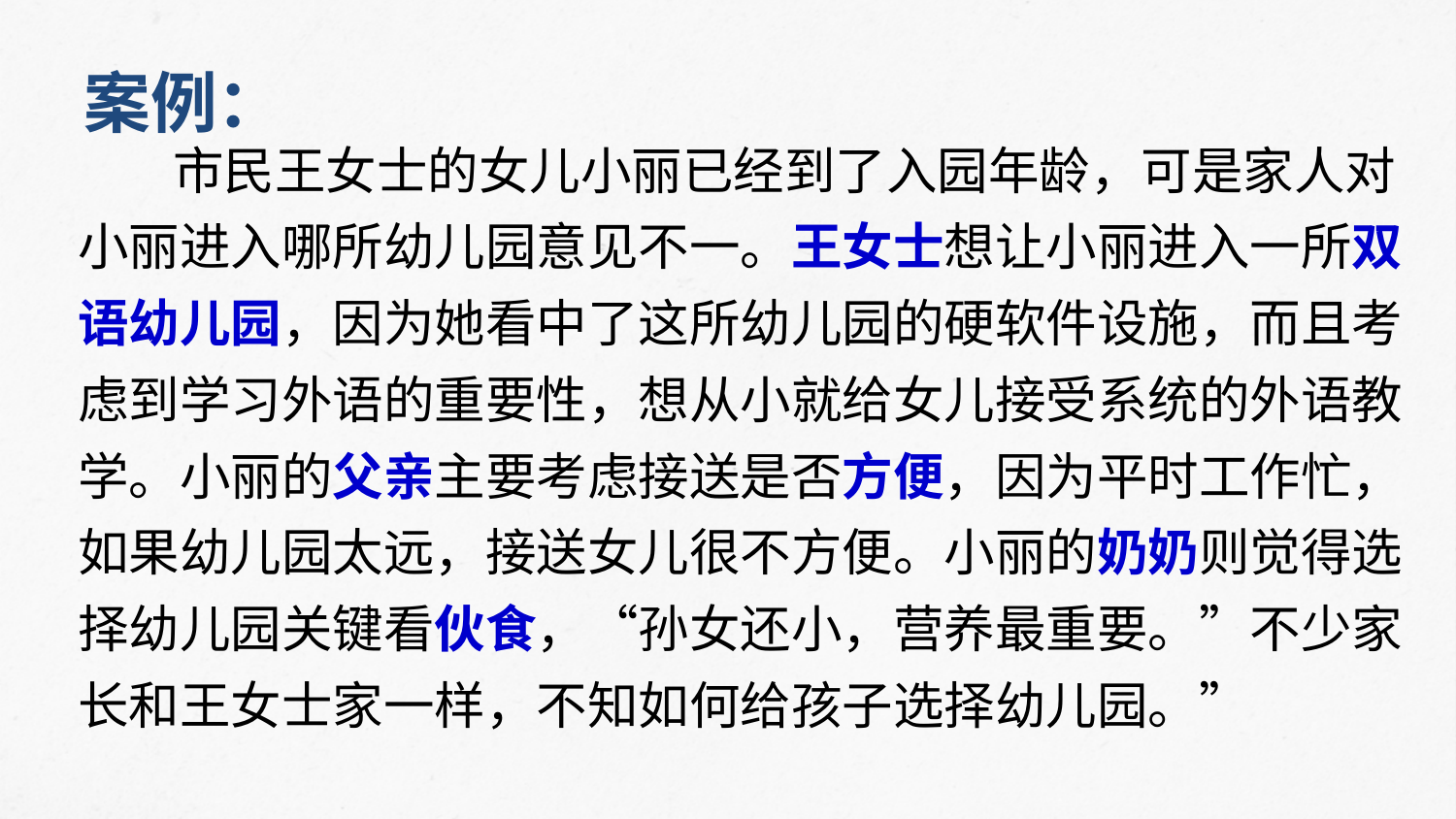

市民王女士的女儿小丽已经到了入园年龄，可是家人对小丽进入哪所幼儿园意见不一。王女士想让小丽进入一所双语幼儿园，因为她看中了这所幼儿园的硬软件设施，而且考虑到学习外语的重要性，想从小就给女儿接受系统的外语教学。小丽的父亲主要考虑接送是否方便，因为平时工作忙，如果幼儿园太远，接送女儿很不方便。小丽的奶奶则觉得选择幼儿园关键看伙食，“孙女还小，营养最重要。”不少家长和王女士家一样，不知如何给孩子选择幼儿园。”

# 案例：